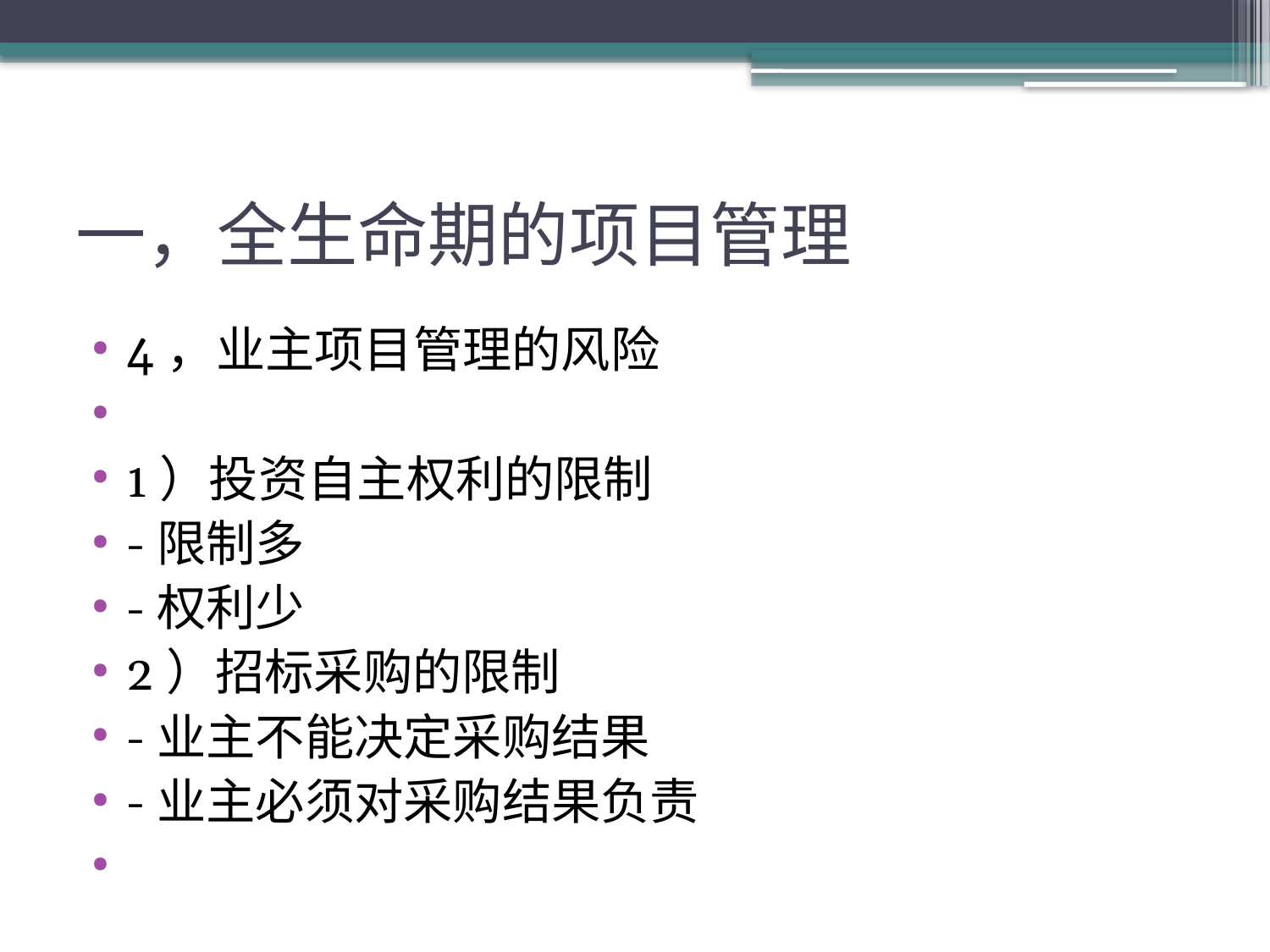

# 一，全生命期的项目管理
4，业主项目管理的风险

1）投资自主权利的限制
-限制多
-权利少
2）招标采购的限制
-业主不能决定采购结果
-业主必须对采购结果负责